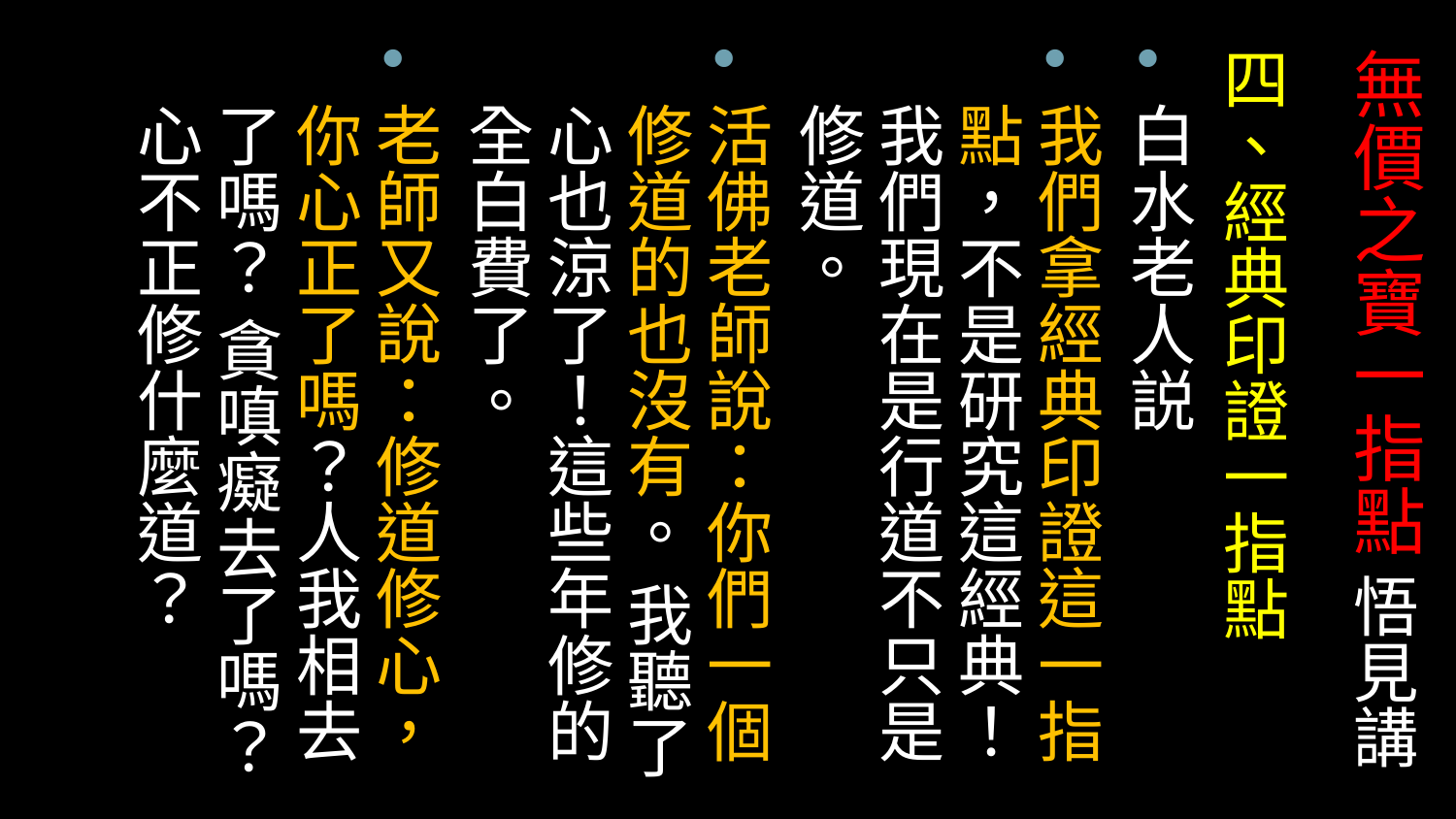

# 無價之寶一指點 悟見講
四、經典印證一指點
白水老人説
我們拿經典印證這一指點，不是研究這經典！我們現在是行道不只是修道。
活佛老師說：你們一個修道的也沒有。 我聽了心也涼了！這些年修的全白費了。
老師又說：修道修心，你心正了嗎？人我相去了嗎？ 貪嗔癡去了嗎？ 心不正修什麼道？